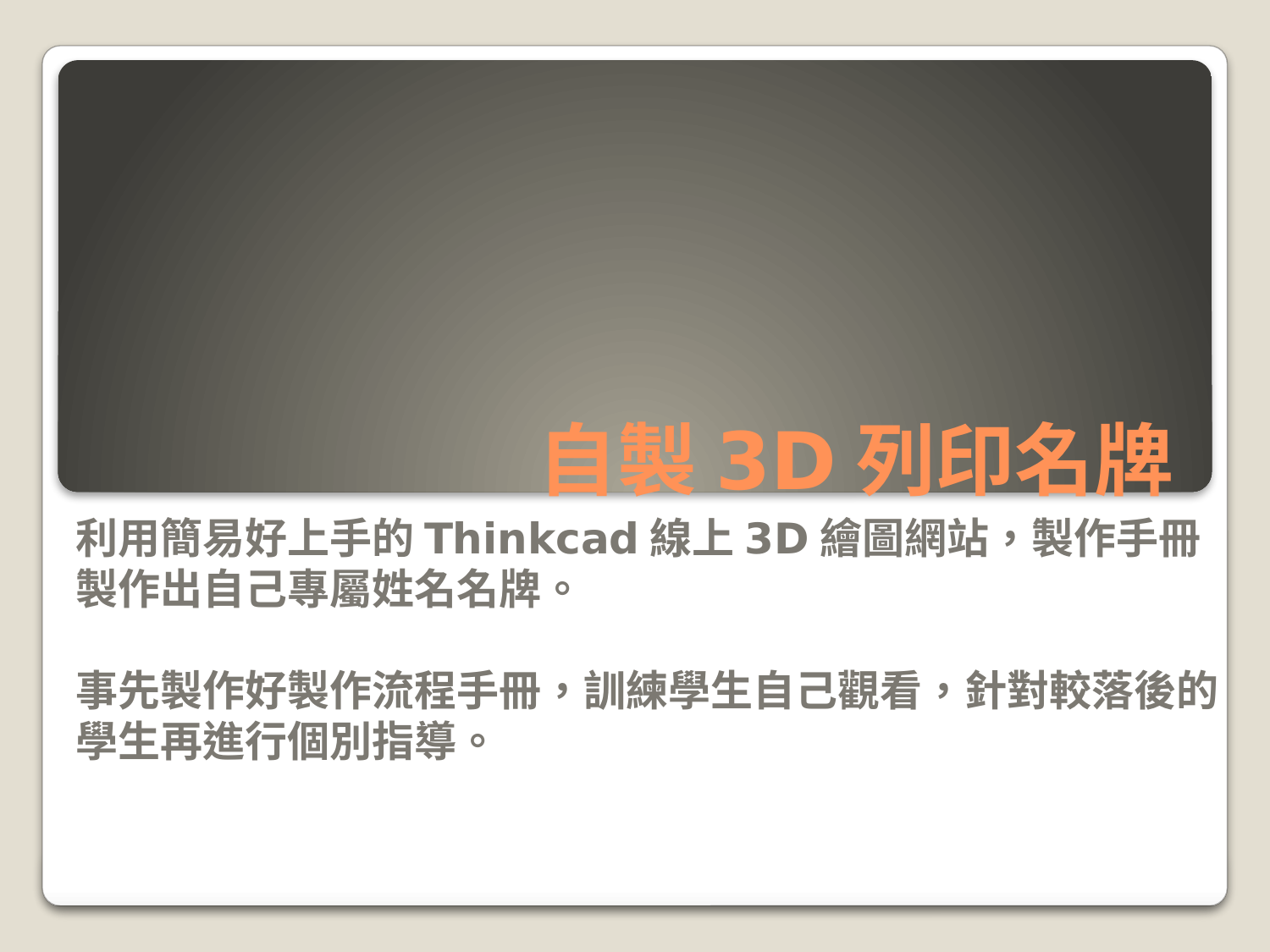

# 自製3D列印名牌
利用簡易好上手的Thinkcad線上3D繪圖網站，製作手冊製作出自己專屬姓名名牌。

事先製作好製作流程手冊，訓練學生自己觀看，針對較落後的學生再進行個別指導。